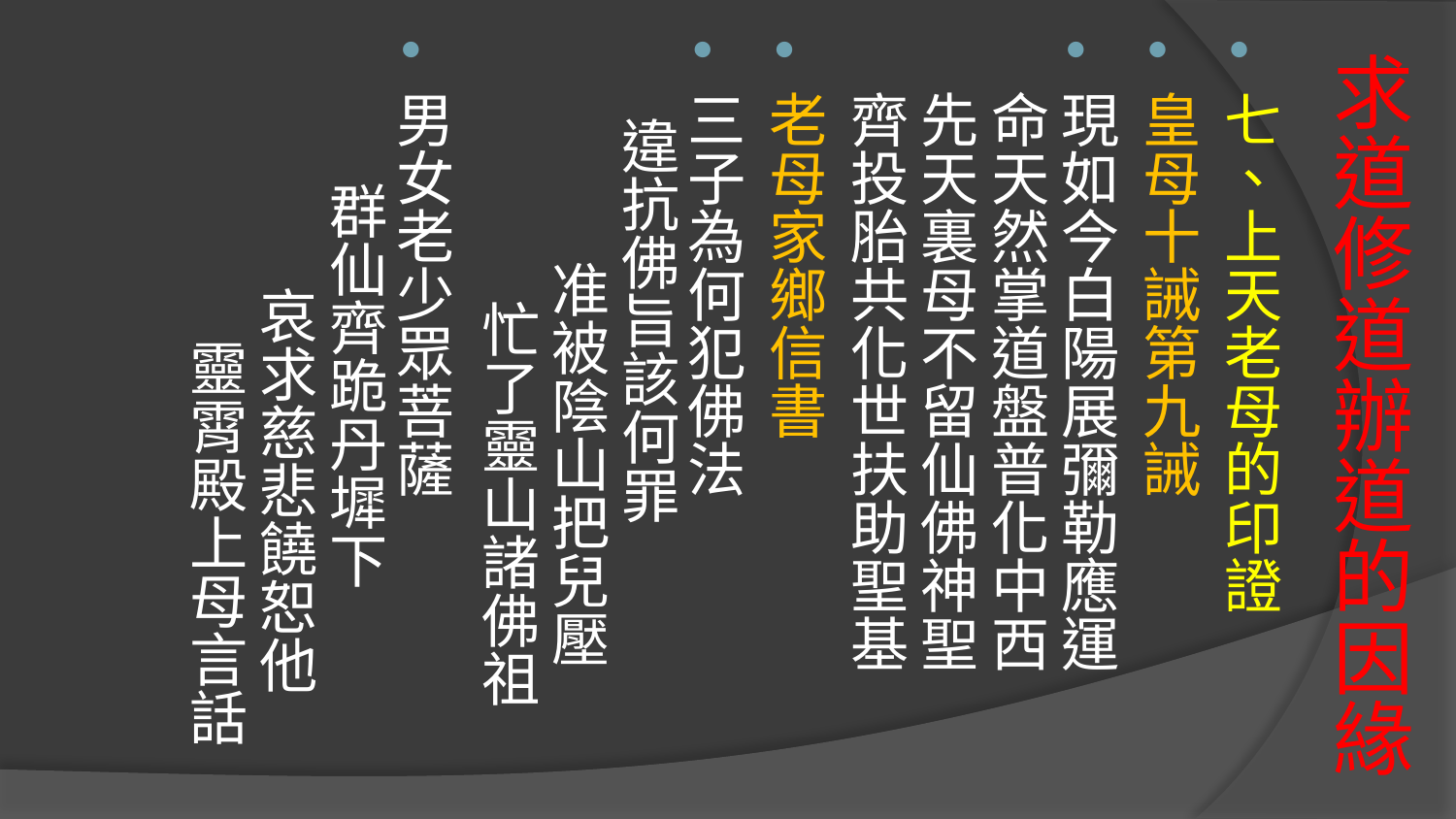

七、上天老母的印證
皇母十誡第九誡
現如今白陽展彌勒應運　命天然掌道盤普化中西      先天裏母不留仙佛神聖　齊投胎共化世扶助聖基
老母家鄉信書
三子為何犯佛法                        違抗佛旨該何罪                                 准被陰山把兒壓                         忙了靈山諸佛祖
男女老少眾菩薩                             群仙齊跪丹墀下                              哀求慈悲饒恕他                          靈霄殿上母言話

# 求道修道辦道的因緣